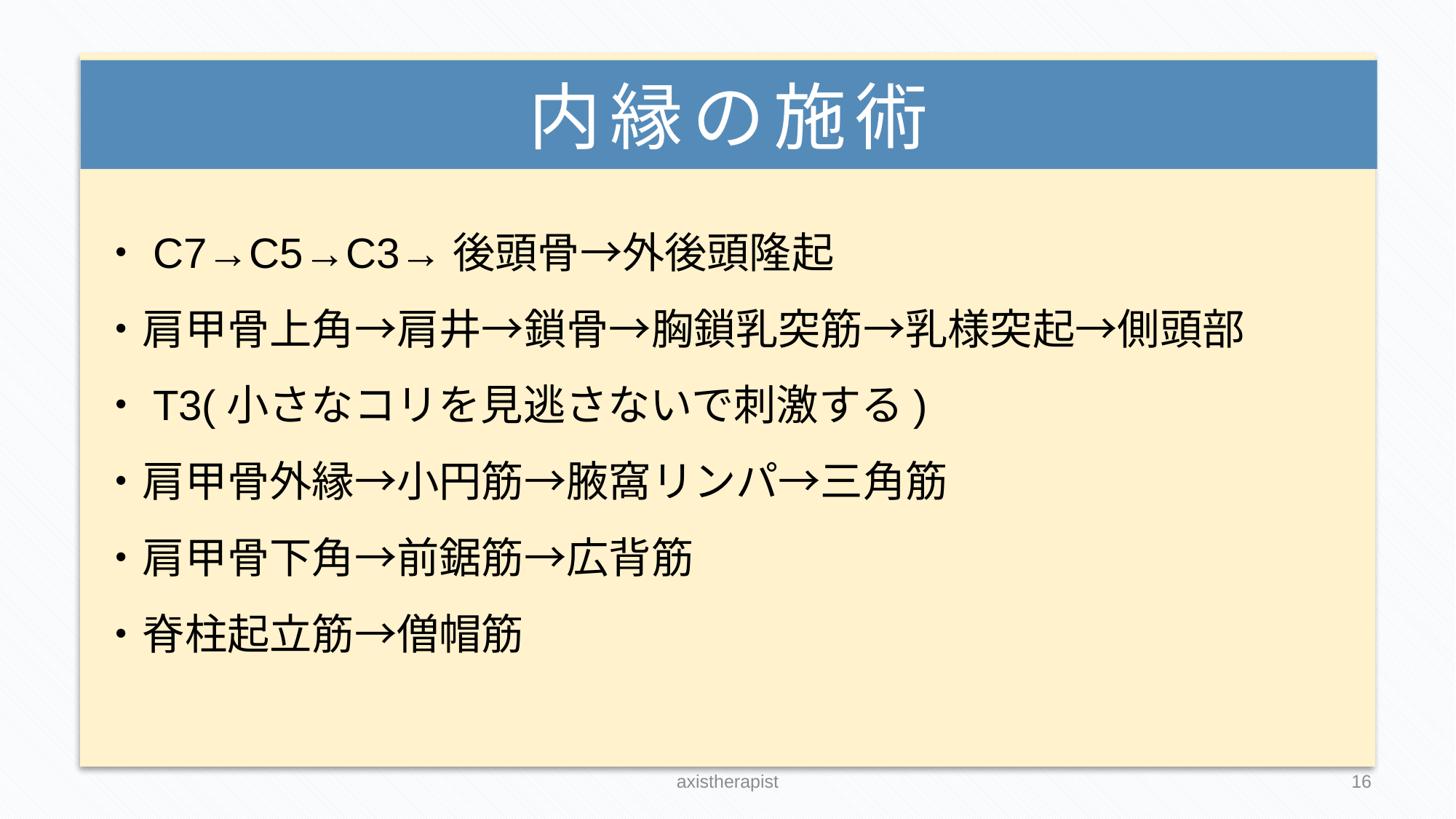

# 内縁の施術
・C7→C5→C3→後頭骨→外後頭隆起
・肩甲骨上角→肩井→鎖骨→胸鎖乳突筋→乳様突起→側頭部
・T3(小さなコリを見逃さないで刺激する)
・肩甲骨外縁→小円筋→腋窩リンパ→三角筋
・肩甲骨下角→前鋸筋→広背筋
・脊柱起立筋→僧帽筋
axistherapist
16